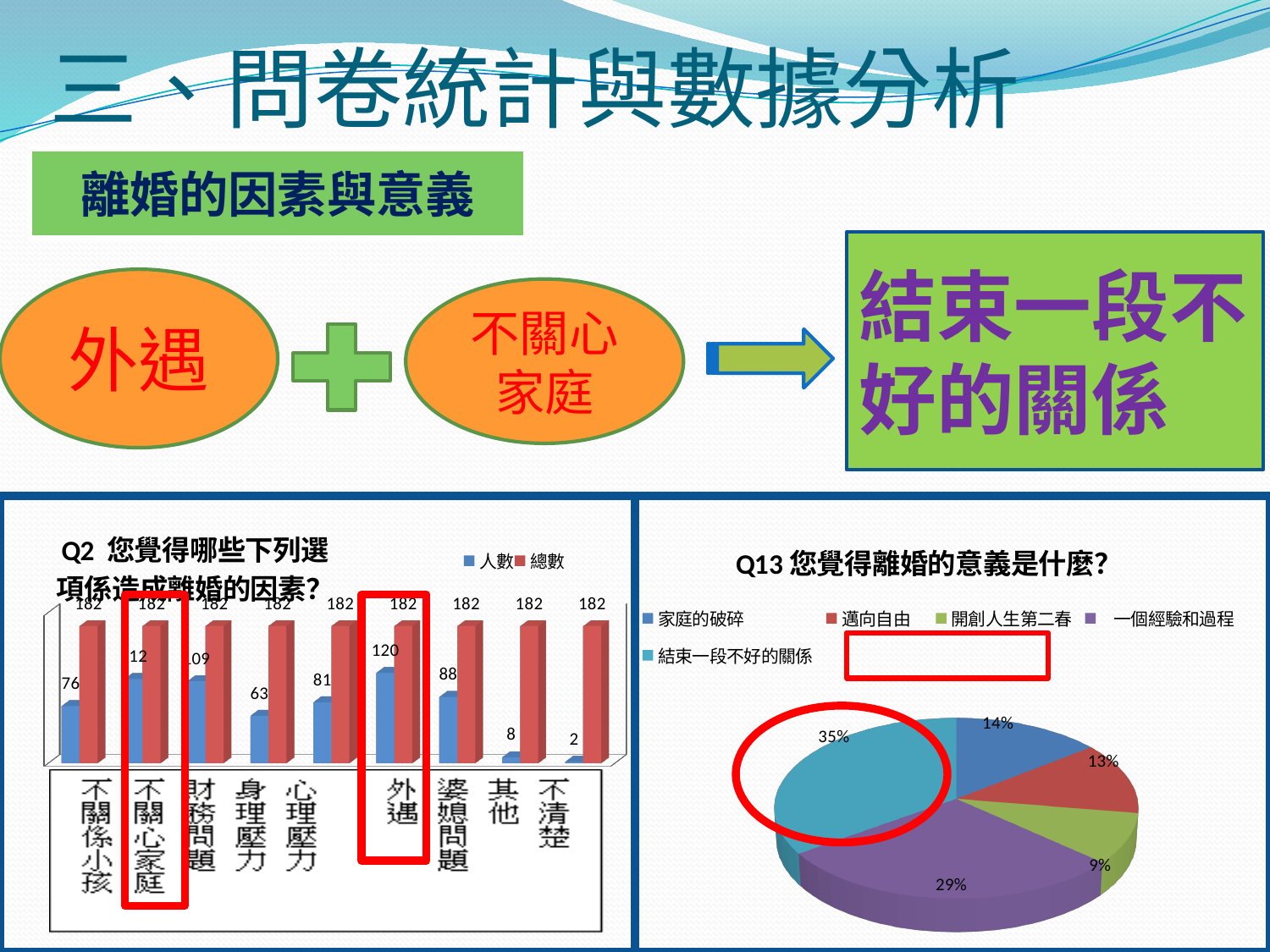

# 三、問卷統計與數據分析
離婚的因素與意義
結束一段不好的關係
外遇
不關心家庭

[unsupported chart]

[unsupported chart]